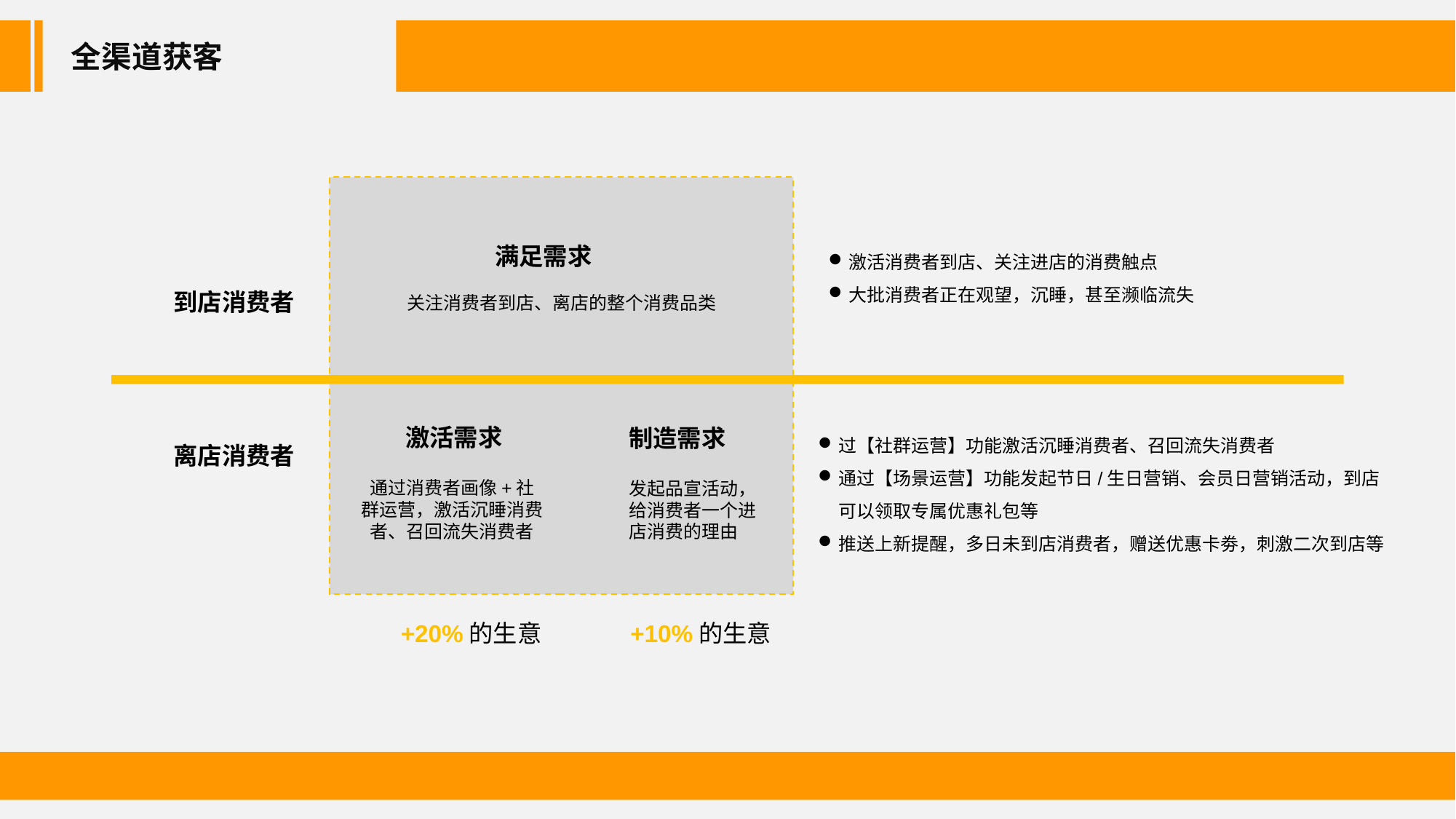

全渠道获客

激活消费者到店、关注进店的消费触点
大批消费者正在观望，沉睡，甚至濒临流失

满足需求
到店消费者
关注消费者到店、离店的整个消费品类

激活需求
制造需求
过【社群运营】功能激活沉睡消费者、召回流失消费者
通过【场景运营】功能发起节日/生日营销、会员日营销活动，到店可以领取专属优惠礼包等
推送上新提醒，多日未到店消费者，赠送优惠卡劵，刺激二次到店等
离店消费者
通过消费者画像+社群运营，激活沉睡消费者、召回流失消费者
发起品宣活动，给消费者一个进店消费的理由
+20%的生意
+10%的生意